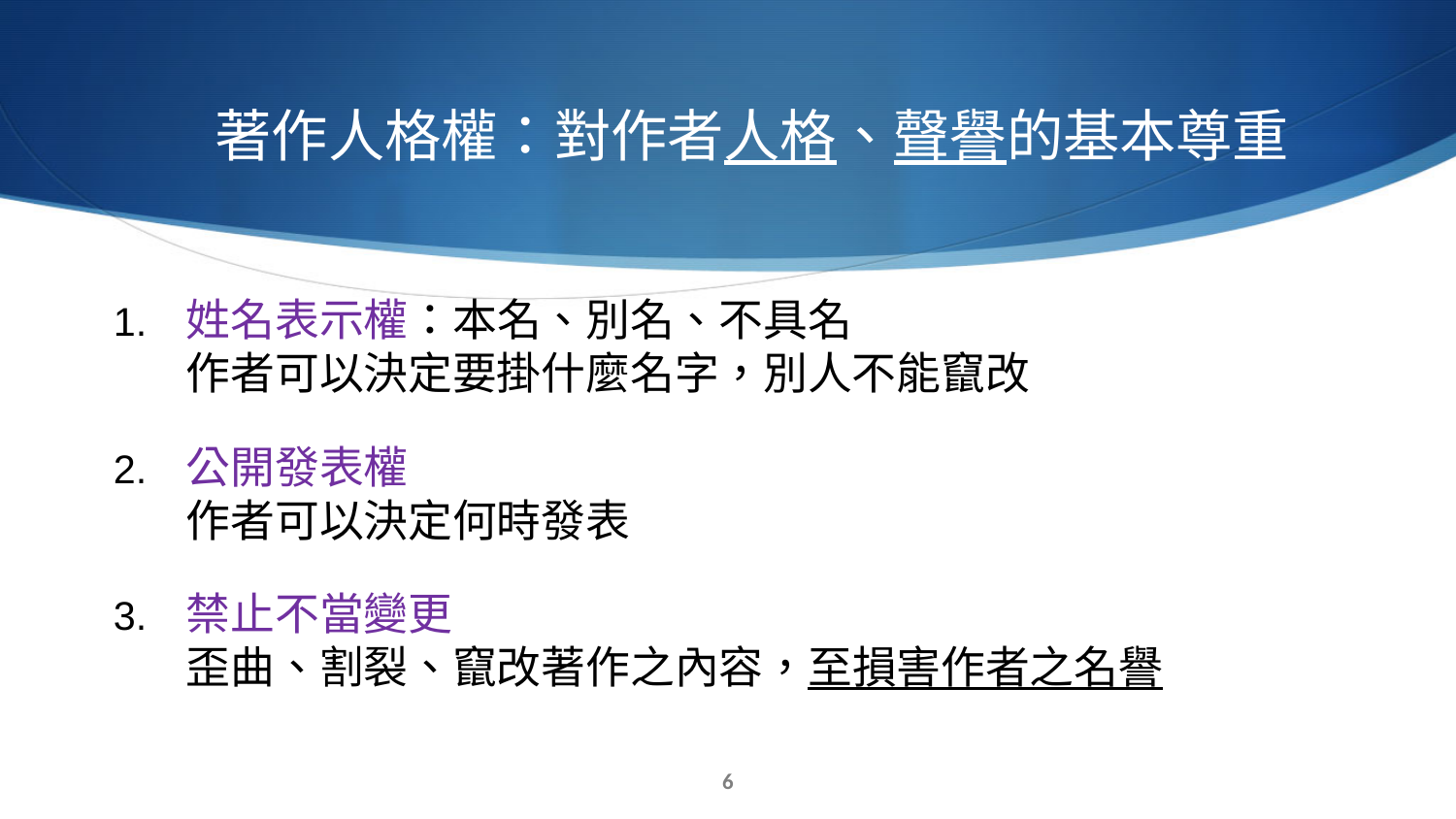

# 著作人格權：對作者人格、聲譽的基本尊重
姓名表示權：本名、別名、不具名
作者可以決定要掛什麼名字，別人不能竄改
公開發表權
作者可以決定何時發表
禁止不當變更
歪曲、割裂、竄改著作之內容，至損害作者之名譽
6